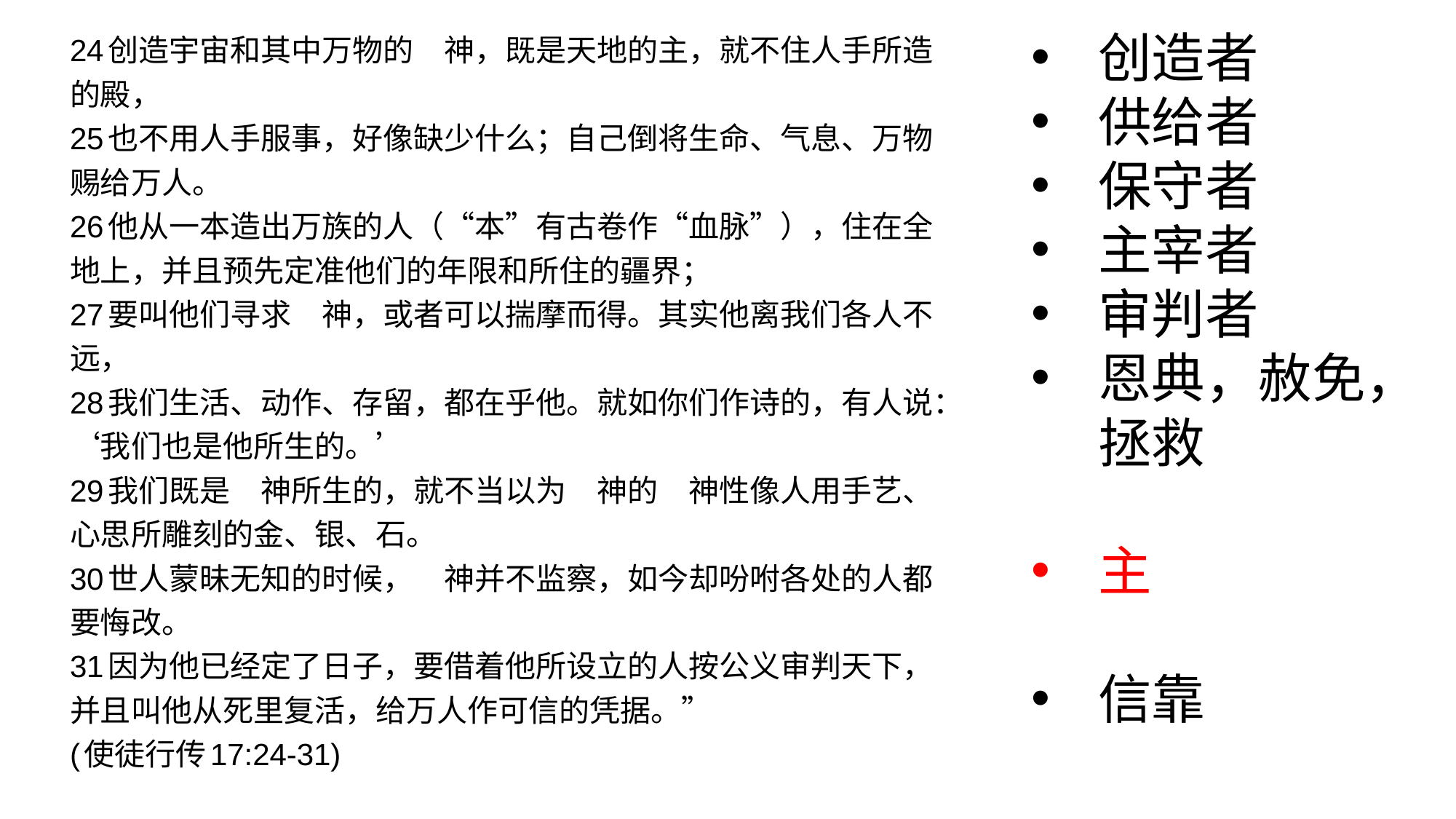

24创造宇宙和其中万物的　神，既是天地的主，就不住人手所造的殿，
25也不用人手服事，好像缺少什么；自己倒将生命、气息、万物赐给万人。
26他从一本造出万族的人（“本”有古卷作“血脉”），住在全地上，并且预先定准他们的年限和所住的疆界；
27要叫他们寻求　神，或者可以揣摩而得。其实他离我们各人不远，
28我们生活、动作、存留，都在乎他。就如你们作诗的，有人说：‘我们也是他所生的。’
29我们既是　神所生的，就不当以为　神的　神性像人用手艺、心思所雕刻的金、银、石。
30世人蒙昧无知的时候，　神并不监察，如今却吩咐各处的人都要悔改。
31因为他已经定了日子，要借着他所设立的人按公义审判天下，并且叫他从死里复活，给万人作可信的凭据。”
(使徒行传17:24-31)
创造者
供给者
保守者
主宰者
审判者
恩典，赦免，拯救

主

信靠